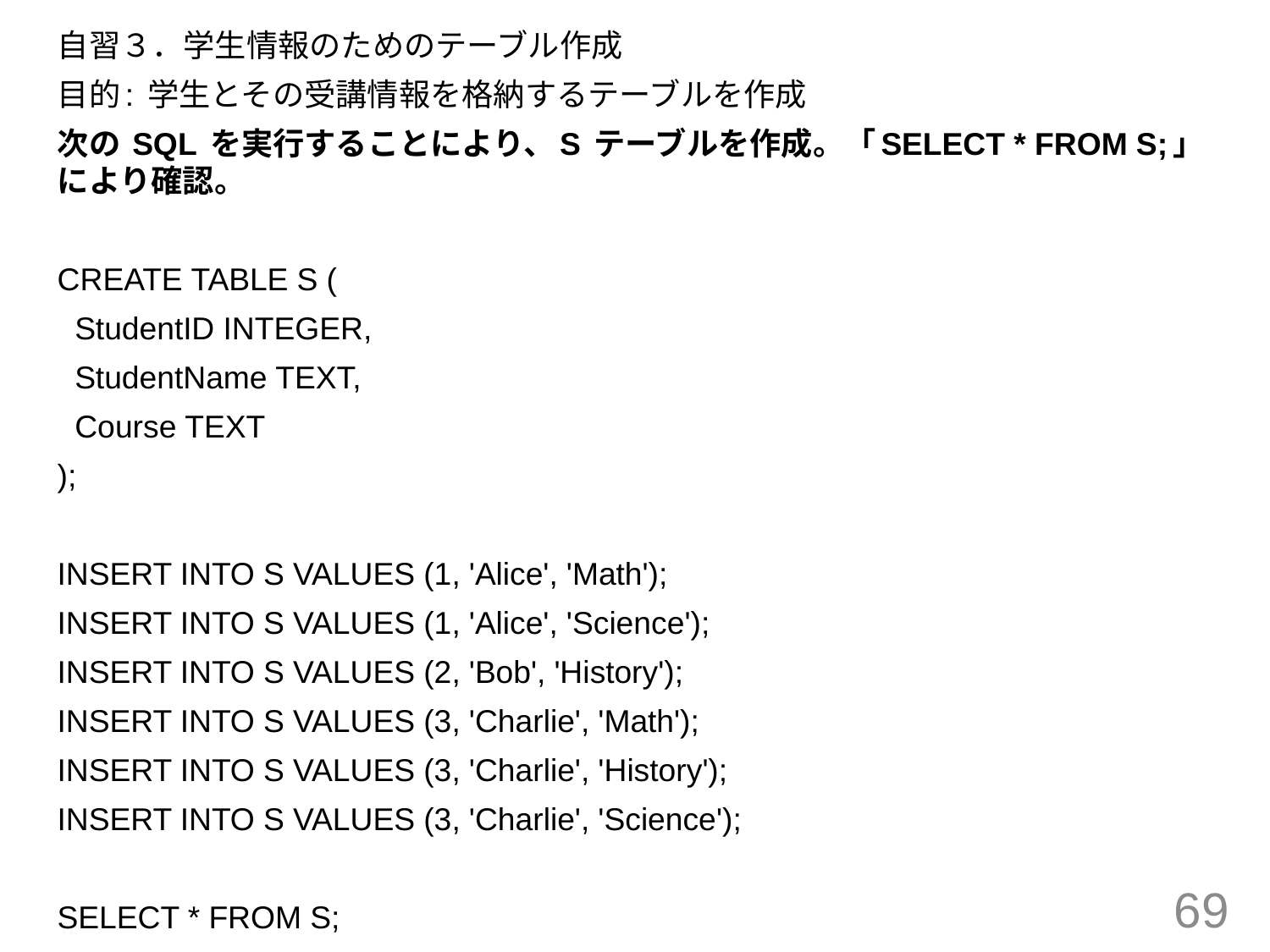

自習３．学生情報のためのテーブル作成
目的: 学生とその受講情報を格納するテーブルを作成
次の SQL を実行することにより、S テーブルを作成。「SELECT * FROM S;」により確認。

CREATE TABLE S (
  StudentID INTEGER,
  StudentName TEXT,
  Course TEXT
);

INSERT INTO S VALUES (1, 'Alice', 'Math');
INSERT INTO S VALUES (1, 'Alice', 'Science');
INSERT INTO S VALUES (2, 'Bob', 'History');
INSERT INTO S VALUES (3, 'Charlie', 'Math');
INSERT INTO S VALUES (3, 'Charlie', 'History');
INSERT INTO S VALUES (3, 'Charlie', 'Science');

SELECT * FROM S;
69